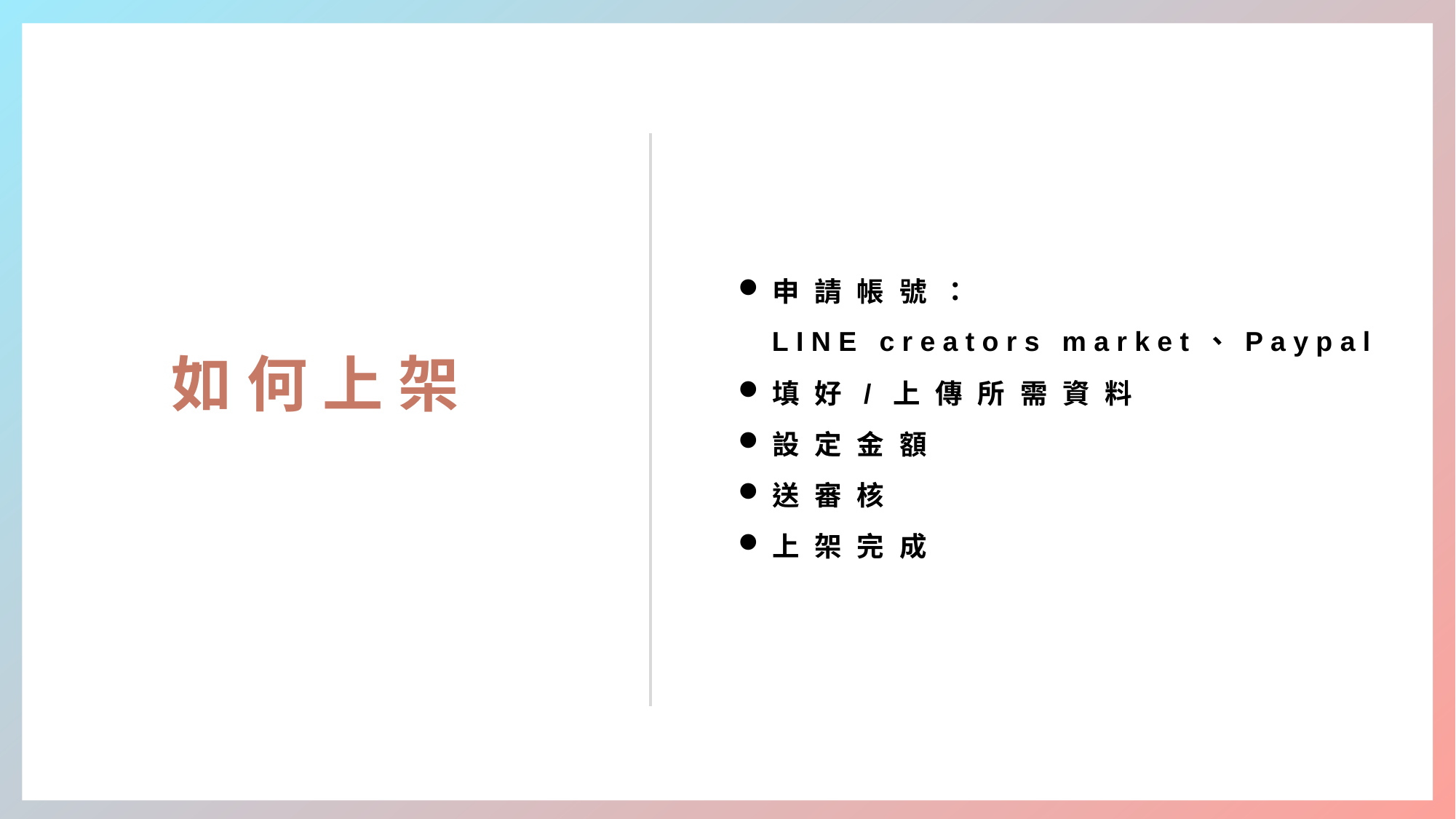

申請帳號：

填好/上傳所需資料
設定金額
送審核
上架完成
LINE creators market、Paypal
如何上架